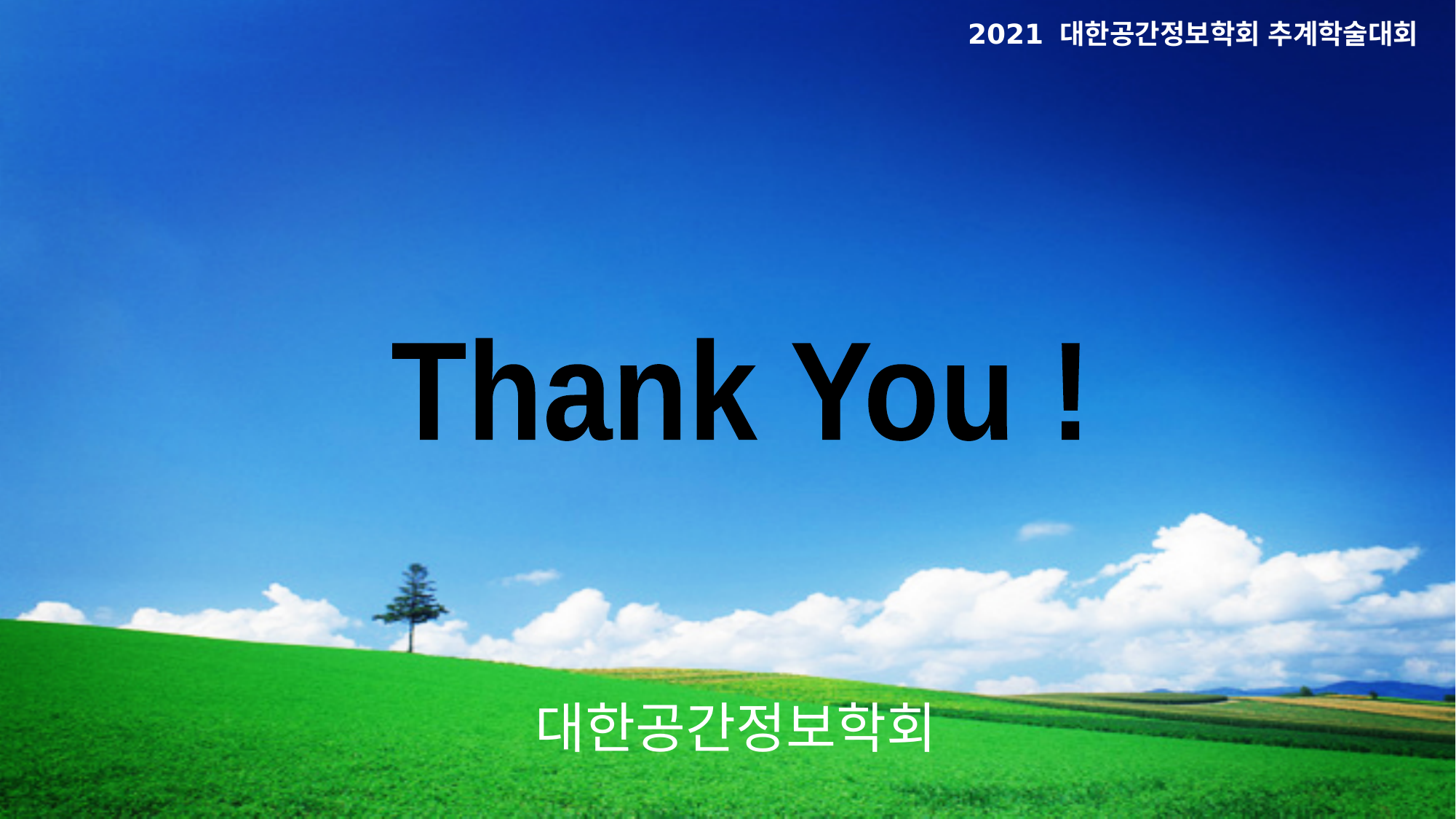

2021 대한공간정보학회 추계학술대회
Thank You !
대한공간정보학회